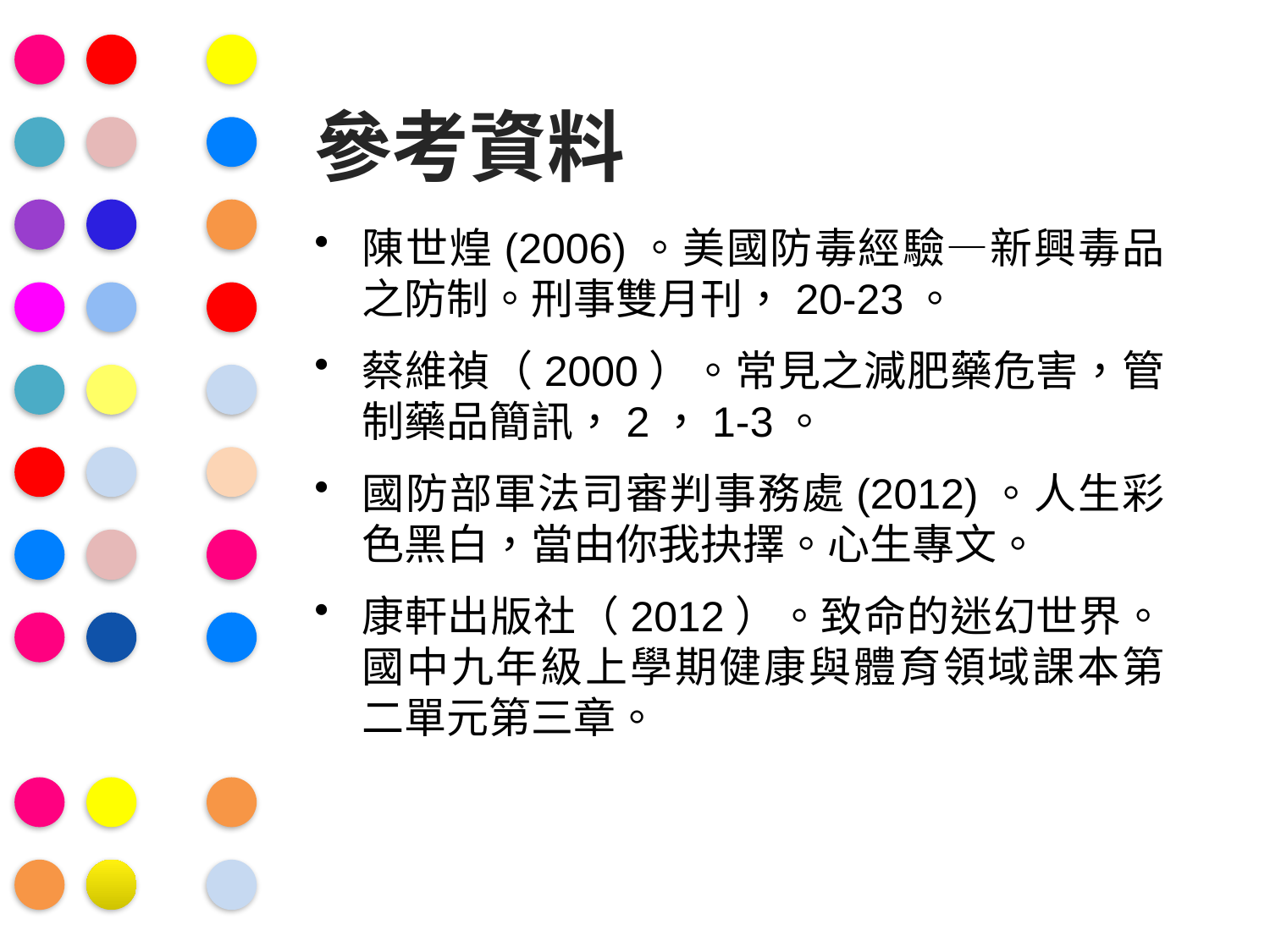

# 參考資料
陳世煌(2006)。美國防毒經驗—新興毒品之防制。刑事雙月刊，20-23。
蔡維禎（2000）。常見之減肥藥危害，管制藥品簡訊，2，1-3。
國防部軍法司審判事務處(2012)。人生彩色黑白，當由你我抉擇。心生專文。
康軒出版社（2012）。致命的迷幻世界。國中九年級上學期健康與體育領域課本第二單元第三章。